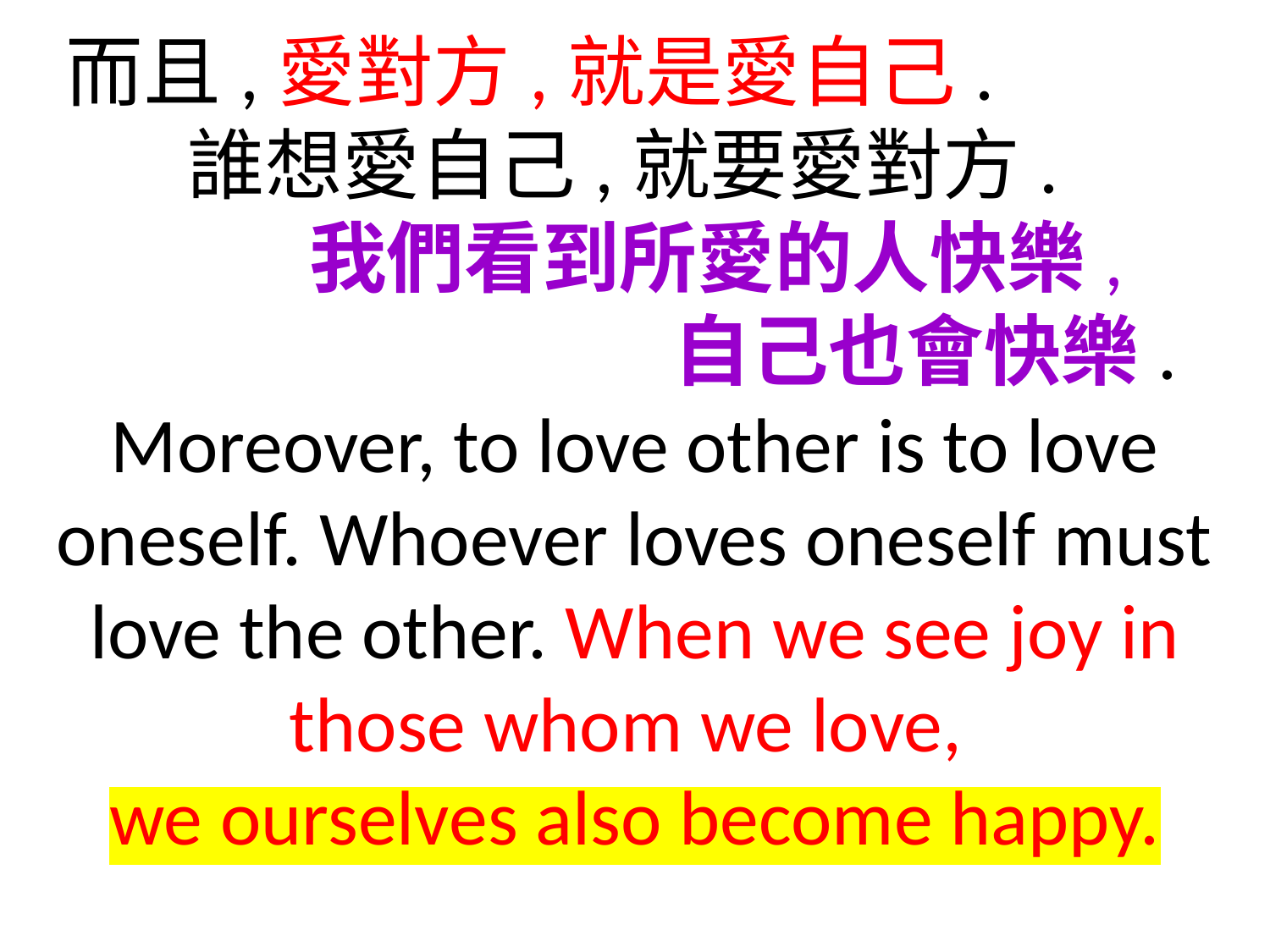

而且,愛對方,就是愛自己.
         誰想愛自己,就要愛對方.
                我們看到所愛的人快樂,
                                     自己也會快樂.
Moreover, to love other is to love oneself. Whoever loves oneself must love the other. When we see joy in those whom we love,
we ourselves also become happy.